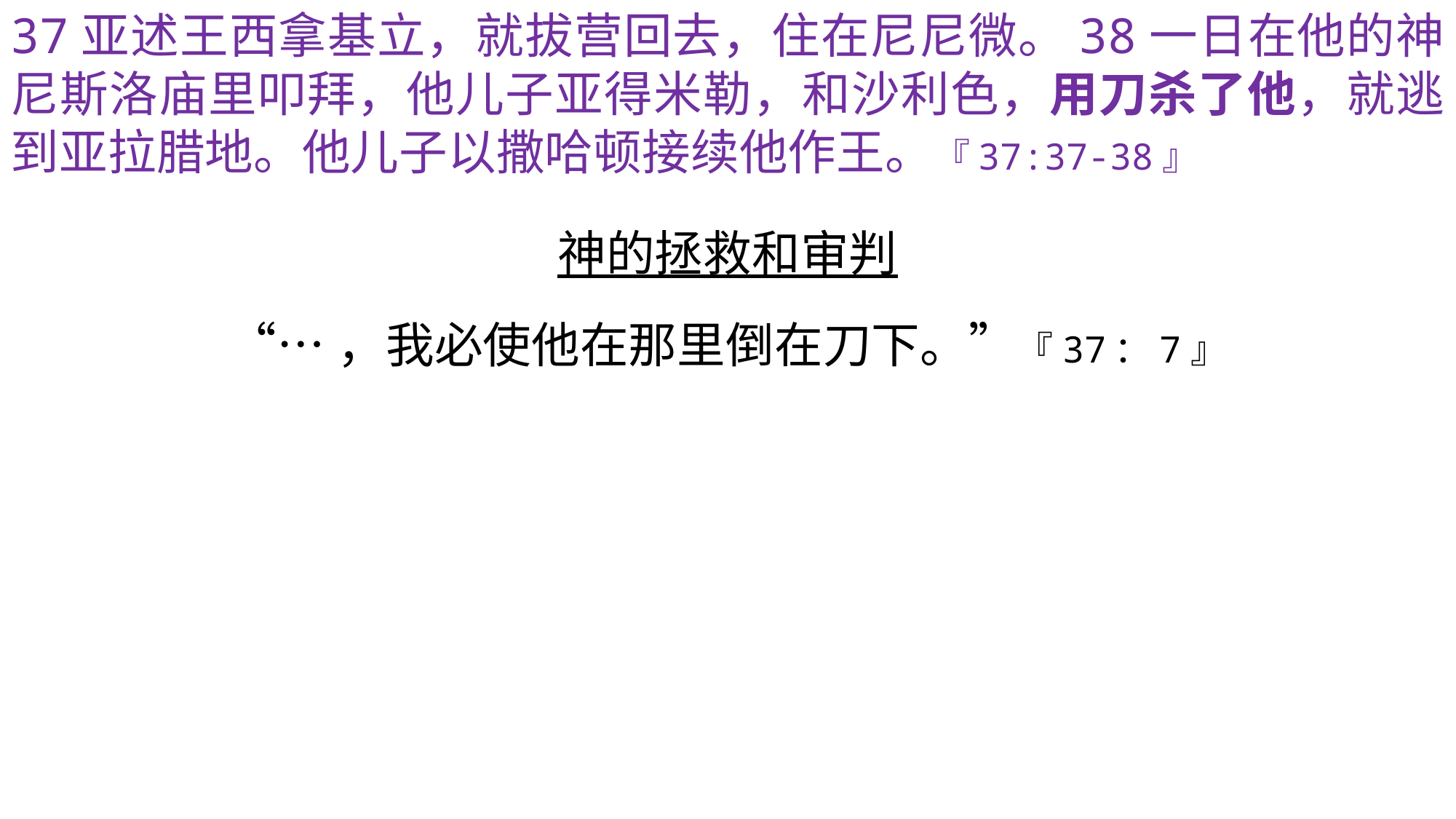

37亚述王西拿基立，就拔营回去，住在尼尼微。38一日在他的神尼斯洛庙里叩拜，他儿子亚得米勒，和沙利色，用刀杀了他，就逃到亚拉腊地。他儿子以撒哈顿接续他作王。『37:37-38』
神的拯救和审判
“…，我必使他在那里倒在刀下。”『37：7』